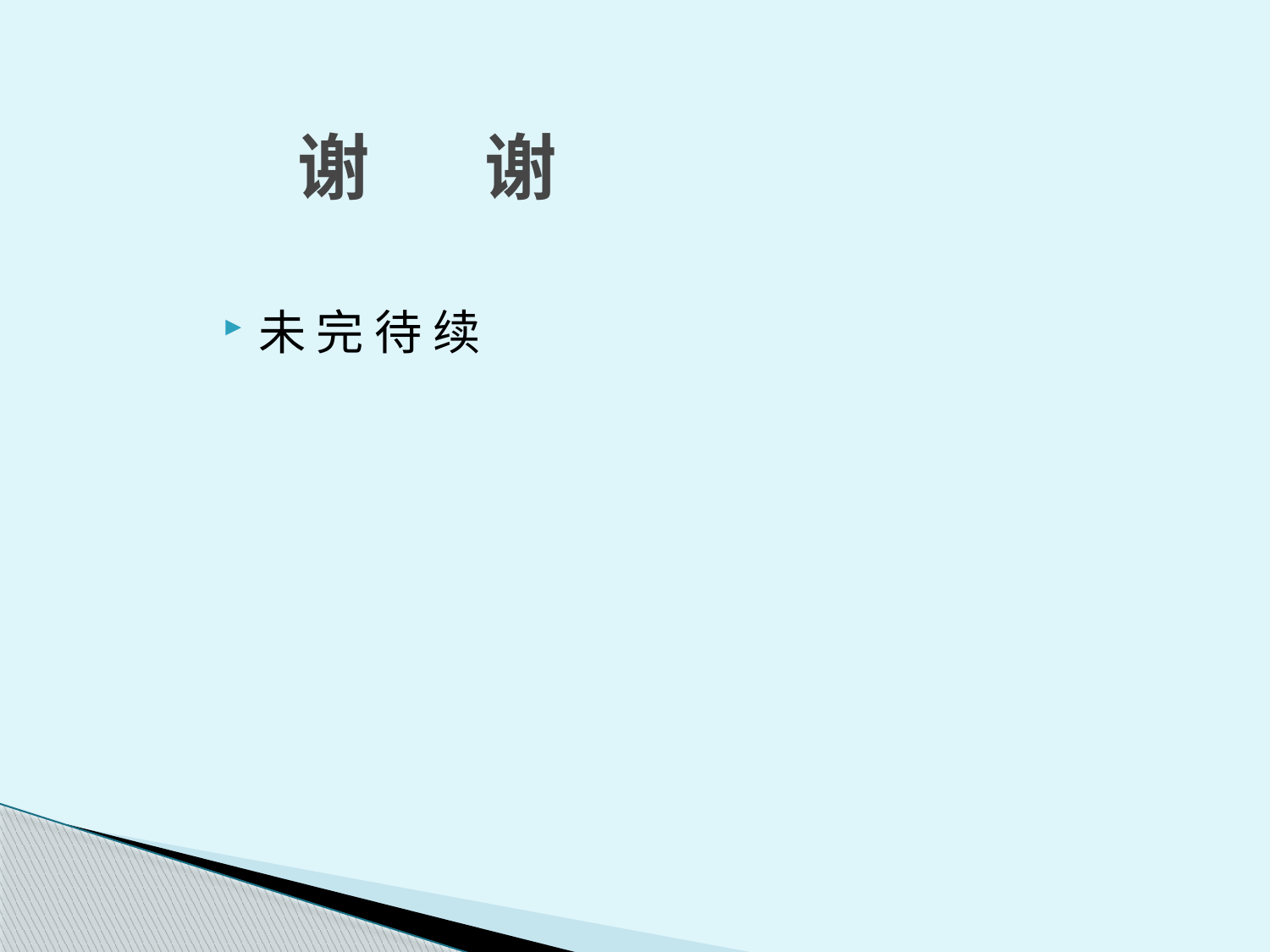

# 谢       谢
未 完 待 续